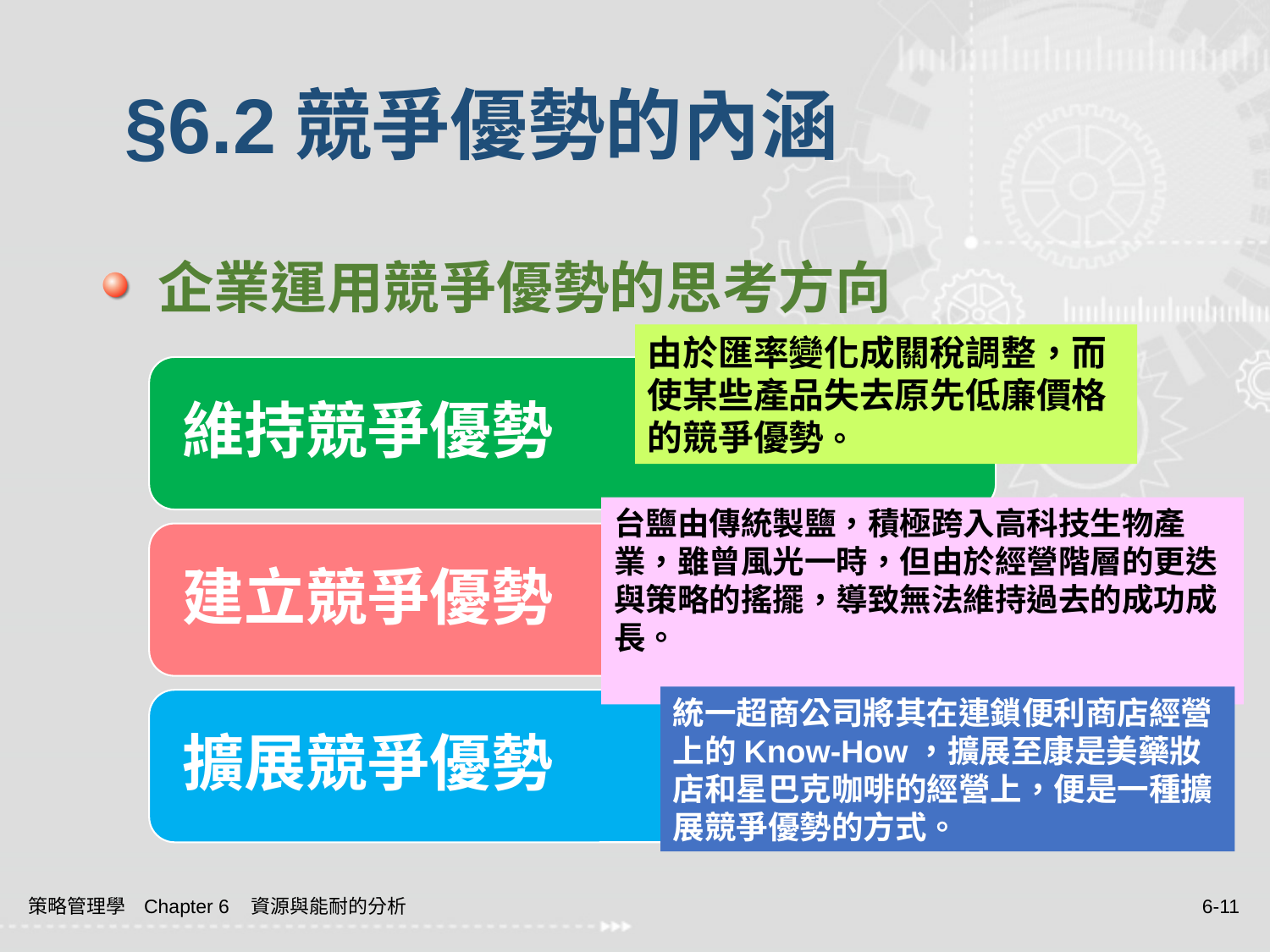

# §6.2競爭優勢的內涵
 企業運用競爭優勢的思考方向
由於匯率變化成關稅調整，而使某些產品失去原先低廉價格的競爭優勢。
維持競爭優勢
建立競爭優勢
擴展競爭優勢
台鹽由傳統製鹽，積極跨入高科技生物產業，雖曾風光一時，但由於經營階層的更迭與策略的搖擺，導致無法維持過去的成功成長。

統一超商公司將其在連鎖便利商店經營上的Know-How，擴展至康是美藥妝店和星巴克咖啡的經營上，便是一種擴展競爭優勢的方式。
策略管理學   Chapter 6   資源與能耐的分析
6-11